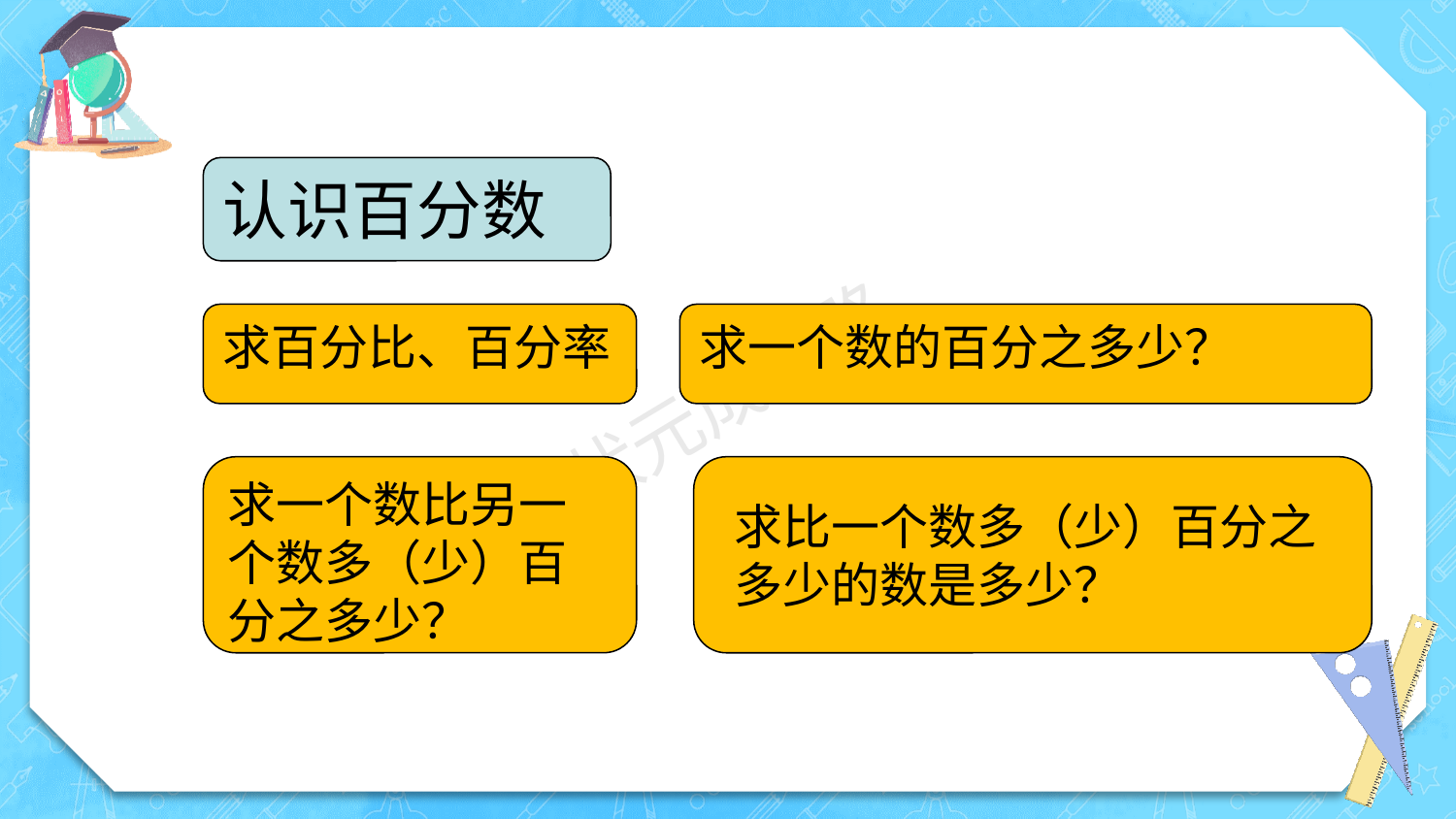

认识百分数
求百分比、百分率
求一个数的百分之多少？
求一个数比另一个数多（少）百分之多少？

求比一个数多（少）百分之多少的数是多少？